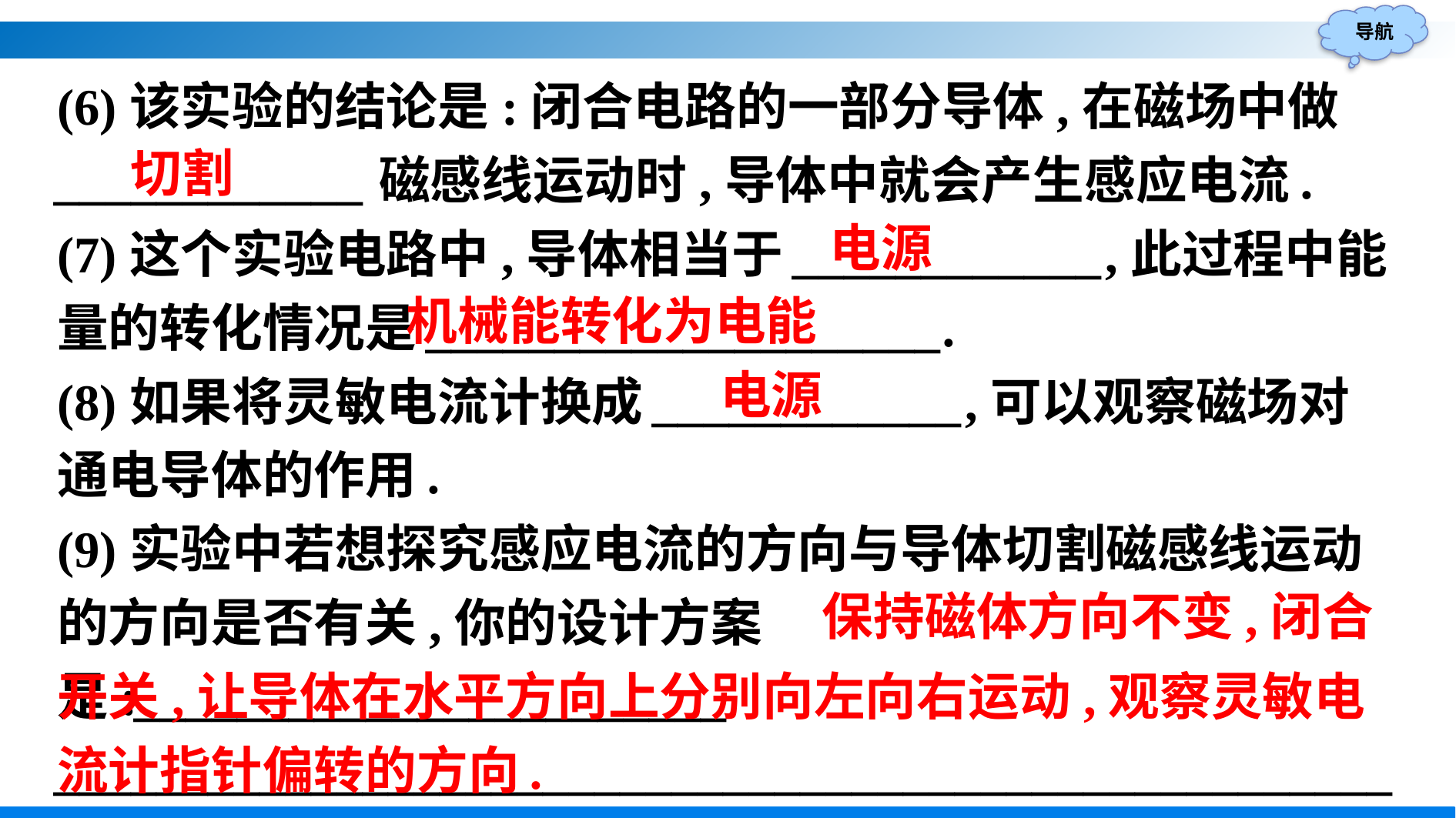

(6)该实验的结论是:闭合电路的一部分导体,在磁场中做____________磁感线运动时,导体中就会产生感应电流.
(7)这个实验电路中,导体相当于____________,此过程中能量的转化情况是____________________.
(8)如果将灵敏电流计换成____________,可以观察磁场对通电导体的作用.
(9)实验中若想探究感应电流的方向与导体切割磁感线运动的方向是否有关,你的设计方案是:_______________________
____________________________________________________
________________________________.
切割
电源
机械能转化为电能
电源
保持磁体方向不变,闭合
开关,让导体在水平方向上分别向左向右运动,观察灵敏电流计指针偏转的方向.